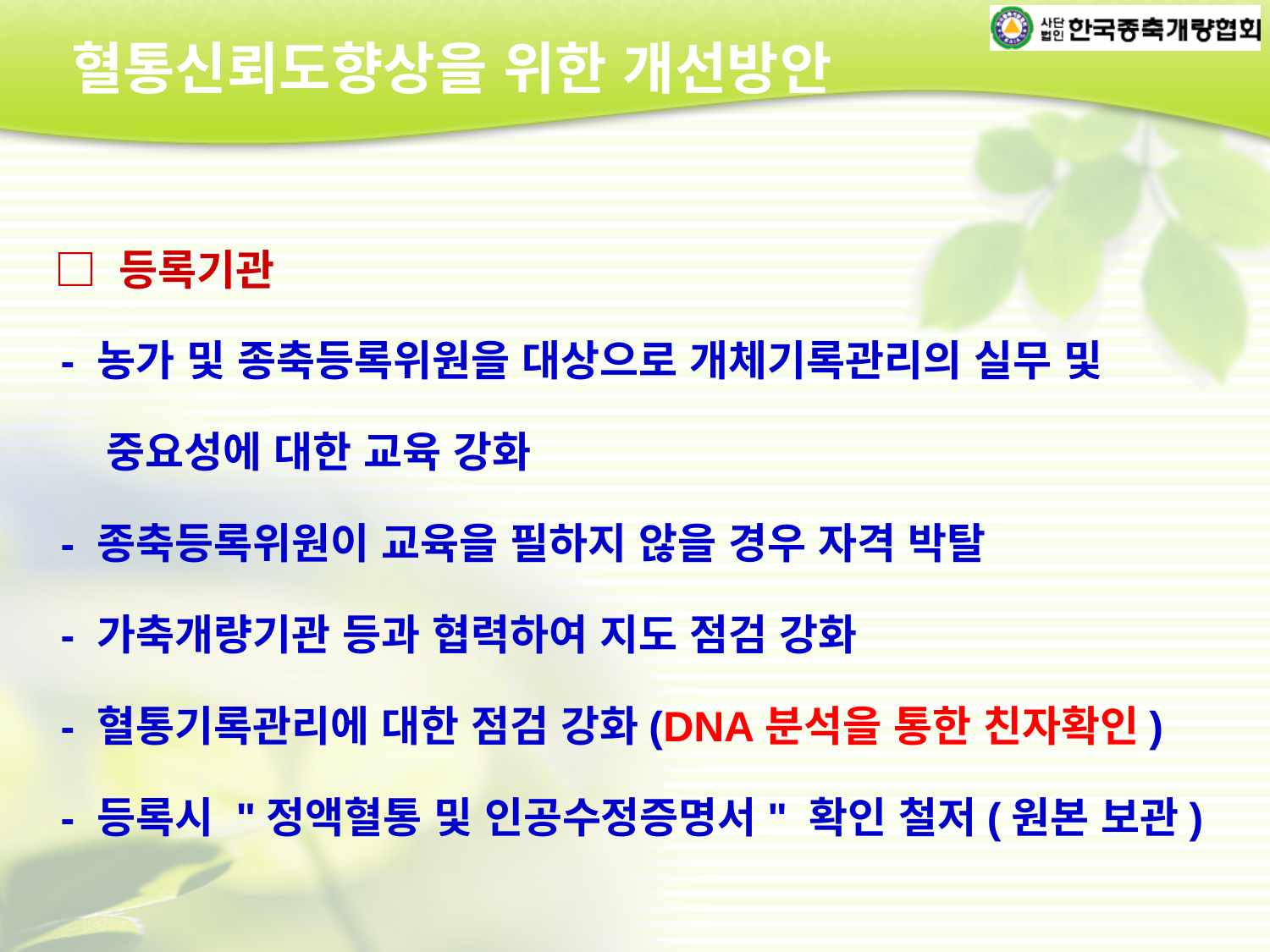

혈통신뢰도향상을 위한 개선방안
  □ 등록기관
  - 농가 및 종축등록위원을 대상으로 개체기록관리의 실무 및
     중요성에 대한 교육 강화
  - 종축등록위원이 교육을 필하지 않을 경우 자격 박탈
  - 가축개량기관 등과 협력하여 지도 점검 강화
  - 혈통기록관리에 대한 점검 강화(DNA분석을 통한 친자확인)
  - 등록시 "정액혈통 및 인공수정증명서" 확인 철저(원본 보관)